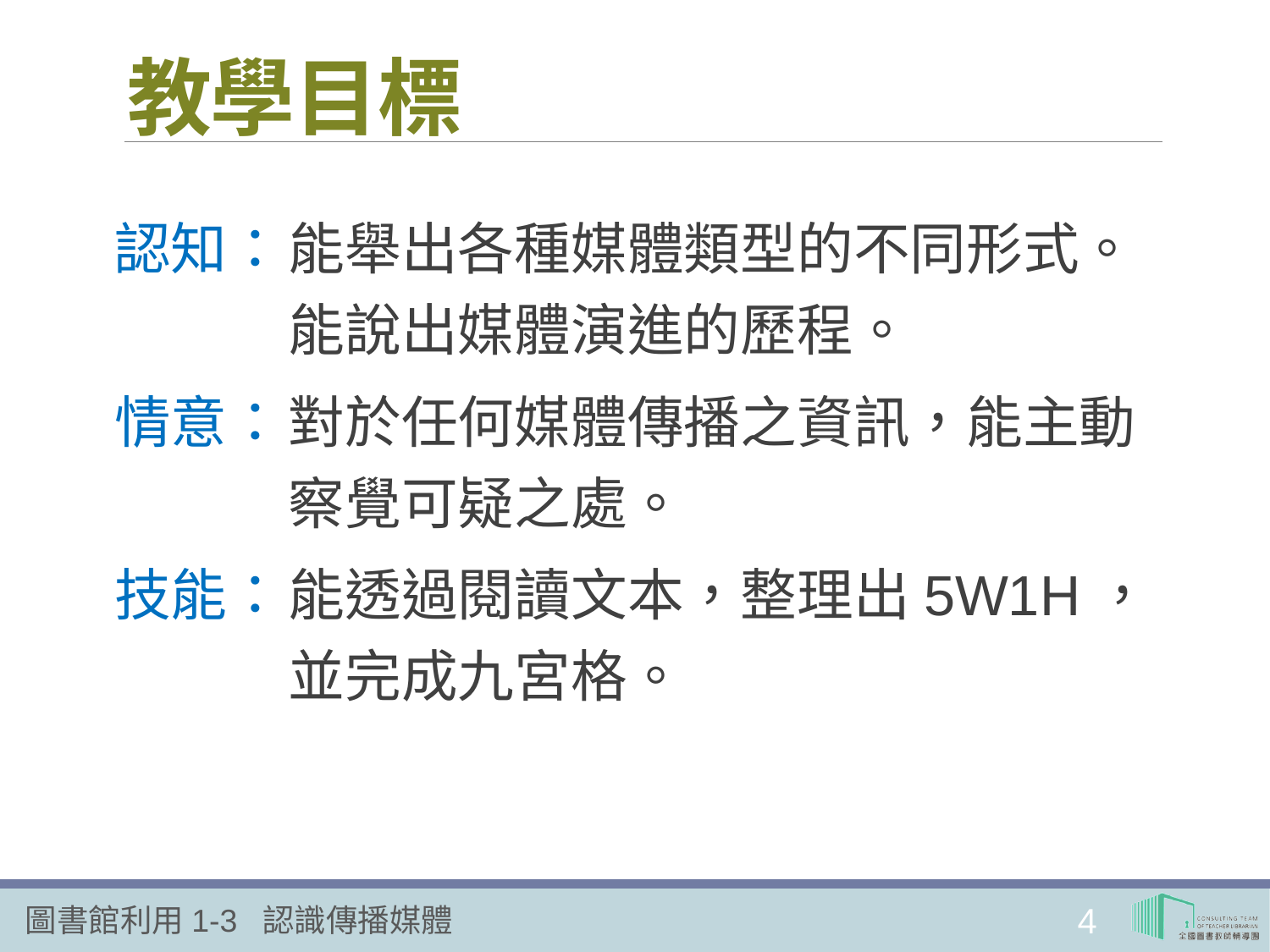

# 教學目標
認知：	能舉出各種媒體類型的不同形式。
能說出媒體演進的歷程。
情意：	對於任何媒體傳播之資訊，能主動察覺可疑之處。
技能：	能透過閱讀文本，整理出5W1H，並完成九宮格。